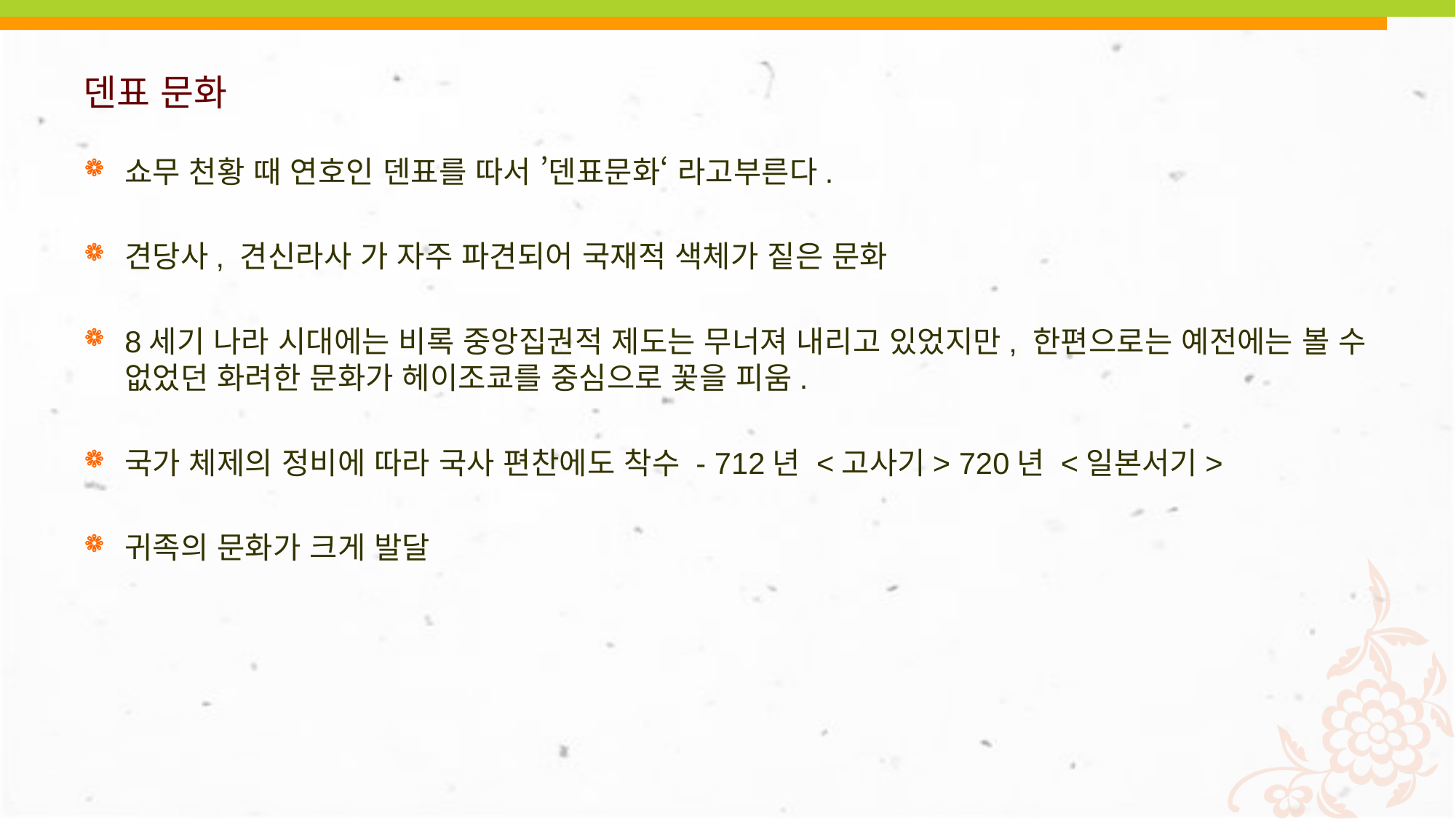

# 덴표 문화
쇼무 천황 때 연호인 덴표를 따서 ’덴표문화‘ 라고부른다.

견당사, 견신라사 가 자주 파견되어 국재적 색체가 짙은 문화

8세기 나라 시대에는 비록 중앙집권적 제도는 무너져 내리고 있었지만, 한편으로는 예전에는 볼 수 없었던 화려한 문화가 헤이조쿄를 중심으로 꽃을 피움.

국가 체제의 정비에 따라 국사 편찬에도 착수 - 712년 <고사기> 720년 <일본서기>

귀족의 문화가 크게 발달